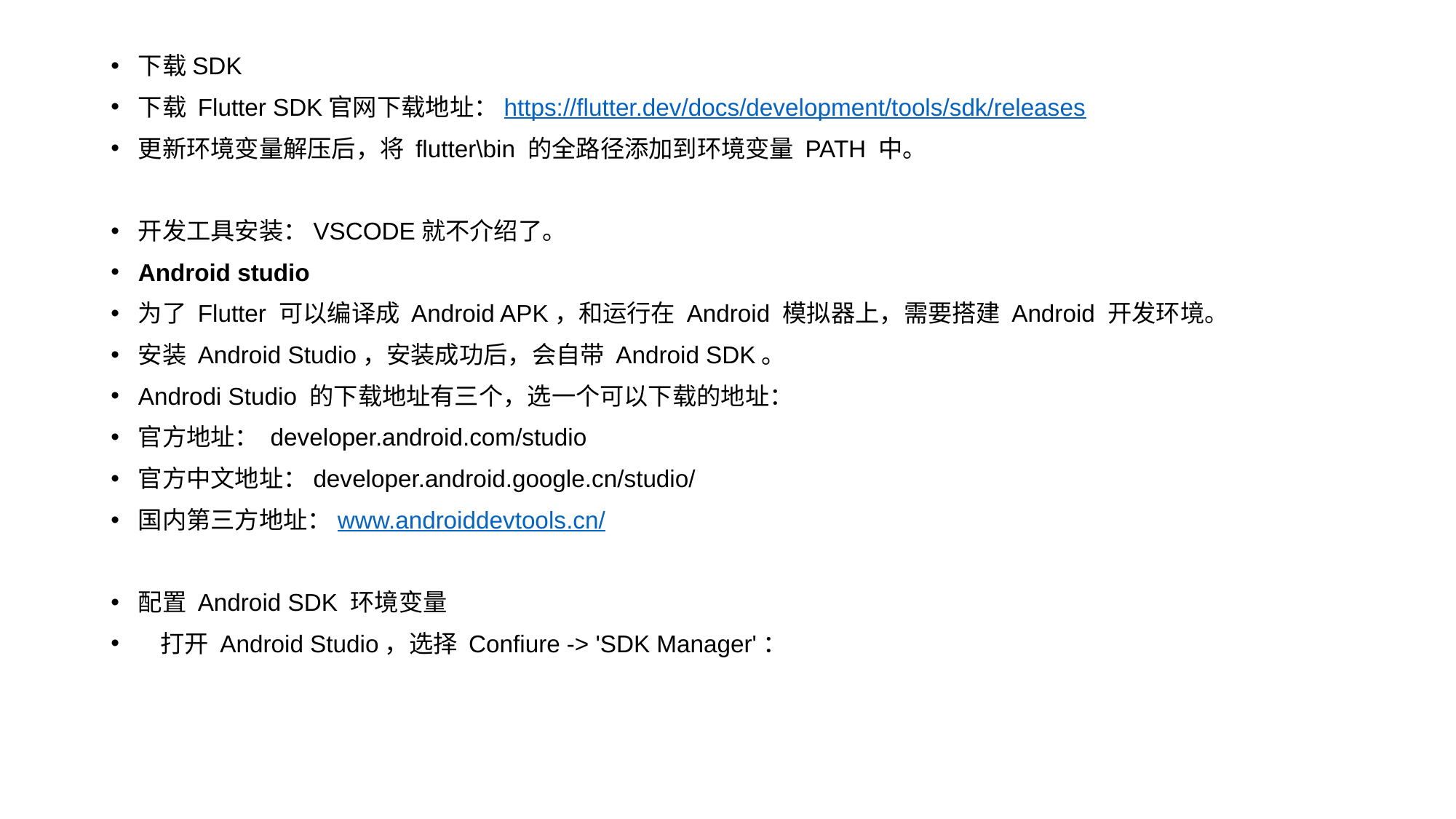

下载SDK
下载 Flutter SDK官网下载地址：https://flutter.dev/docs/development/tools/sdk/releases
更新环境变量解压后，将 flutter\bin 的全路径添加到环境变量 PATH 中。

开发工具安装：VSCODE就不介绍了。
Android studio
为了 Flutter 可以编译成 Android APK，和运行在 Android 模拟器上，需要搭建 Android 开发环境。
安装 Android Studio，安装成功后，会自带 Android SDK。
Androdi Studio 的下载地址有三个，选一个可以下载的地址：
官方地址： developer.android.com/studio
官方中文地址：developer.android.google.cn/studio/
国内第三方地址：www.androiddevtools.cn/

配置 Android SDK 环境变量
   打开 Android Studio，选择 Confiure -> 'SDK Manager'：